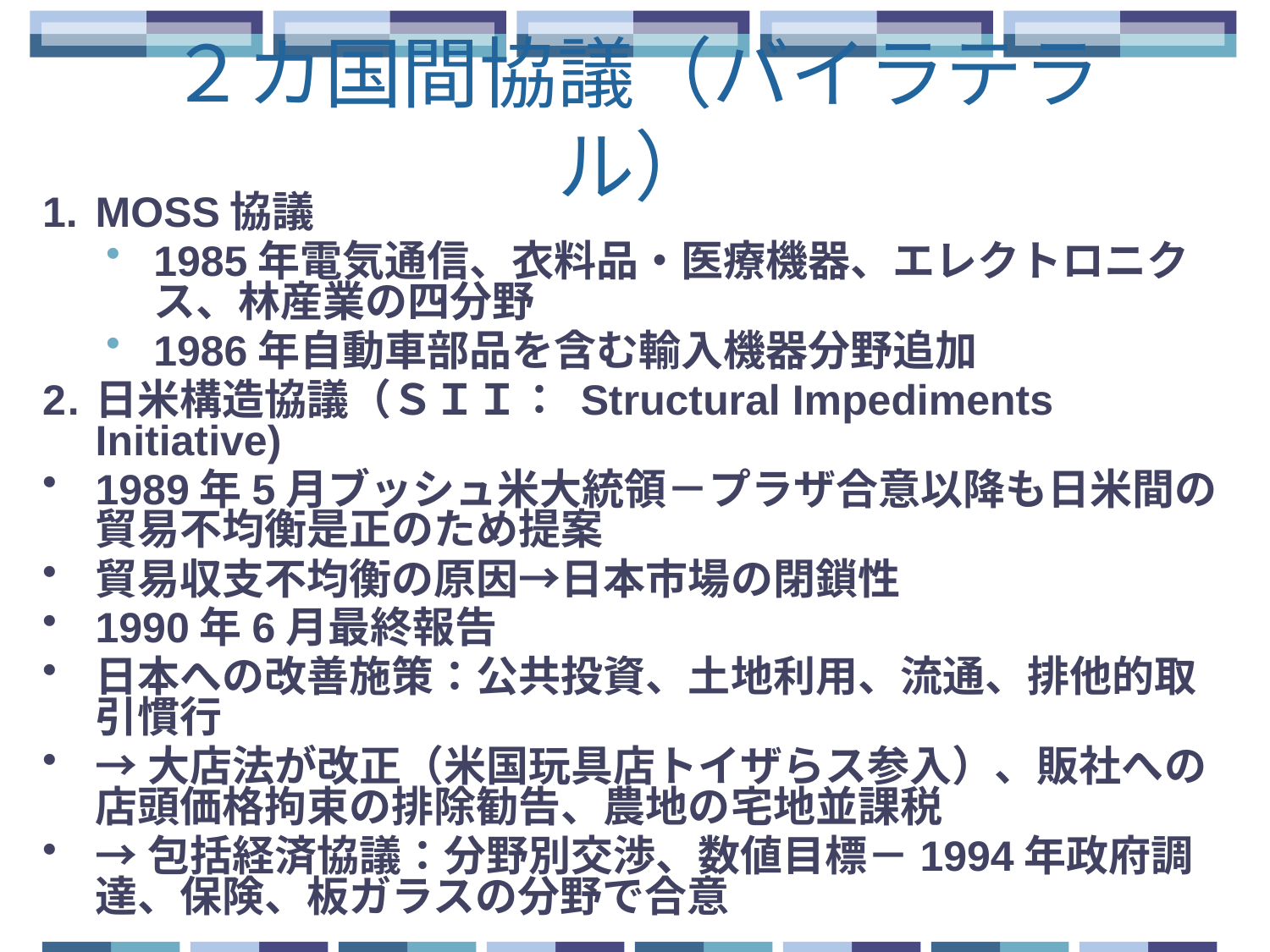

# ２カ国間協議（バイラテラル）
MOSS協議
1985年電気通信、衣料品・医療機器、エレクトロニクス、林産業の四分野
1986年自動車部品を含む輸入機器分野追加
日米構造協議（ＳＩＩ： Structural Impediments Initiative)
1989年5月ブッシュ米大統領－プラザ合意以降も日米間の貿易不均衡是正のため提案
貿易収支不均衡の原因→日本市場の閉鎖性
1990年6月最終報告
日本への改善施策：公共投資、土地利用、流通、排他的取引慣行
→大店法が改正（米国玩具店トイザらス参入）、販社への店頭価格拘束の排除勧告、農地の宅地並課税
→包括経済協議：分野別交渉、数値目標－1994年政府調達、保険、板ガラスの分野で合意